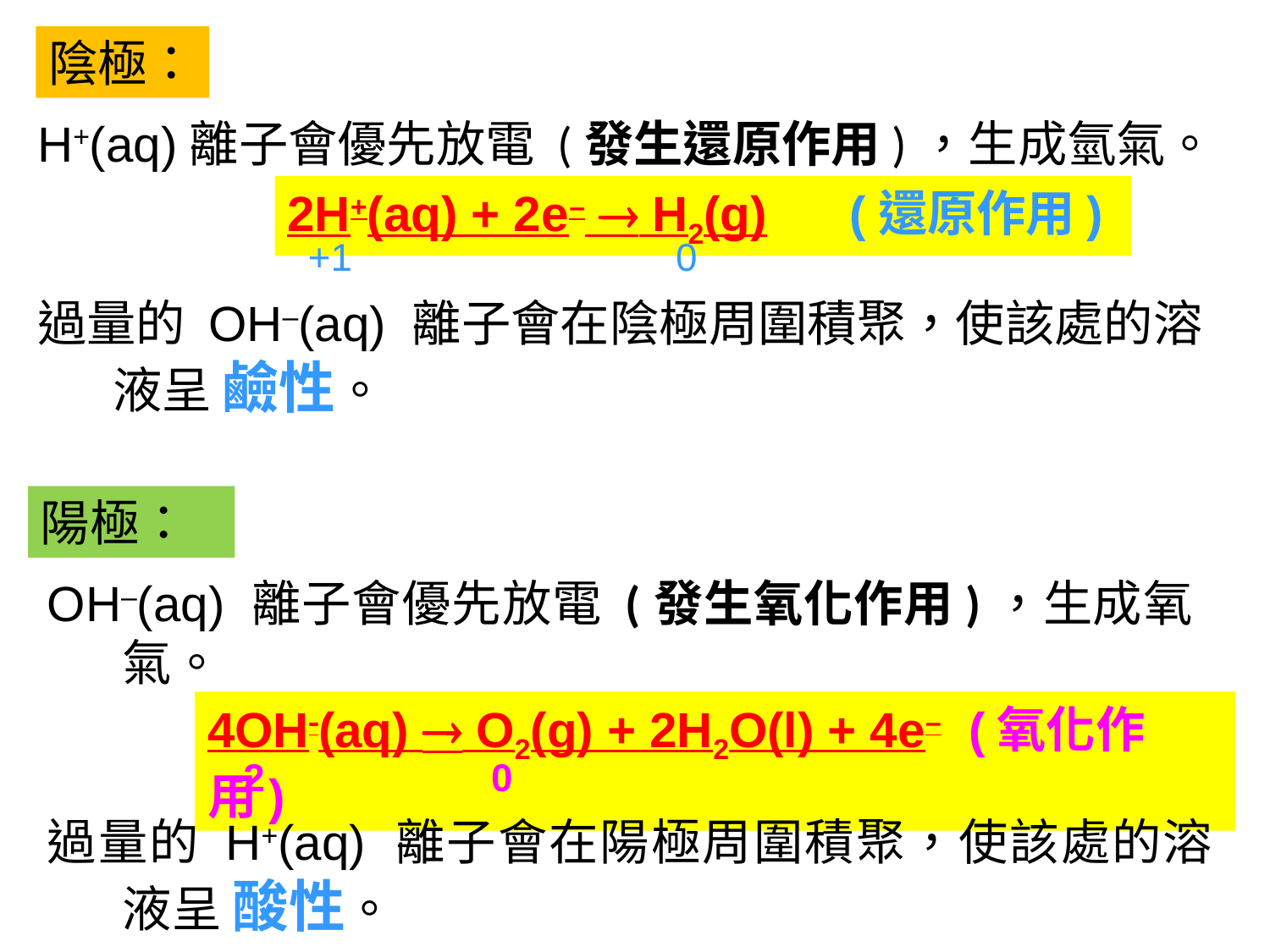

陰極：
H+(aq)離子會優先放電 (發生還原作用)，生成氫氣。
2H+(aq) + 2e– → H2(g)      (還原作用)
+1                              0
過量的 OH–(aq) 離子會在陰極周圍積聚，使該處的溶液呈 鹼性。
陽極：
OH–(aq) 離子會優先放電 (發生氧化作用)，生成氧氣。
4OH−(aq) → O2(g) + 2H2O(l) + 4e–  (氧化作用)
−2                     0
過量的 H+(aq) 離子會在陽極周圍積聚，使該處的溶液呈 酸性。